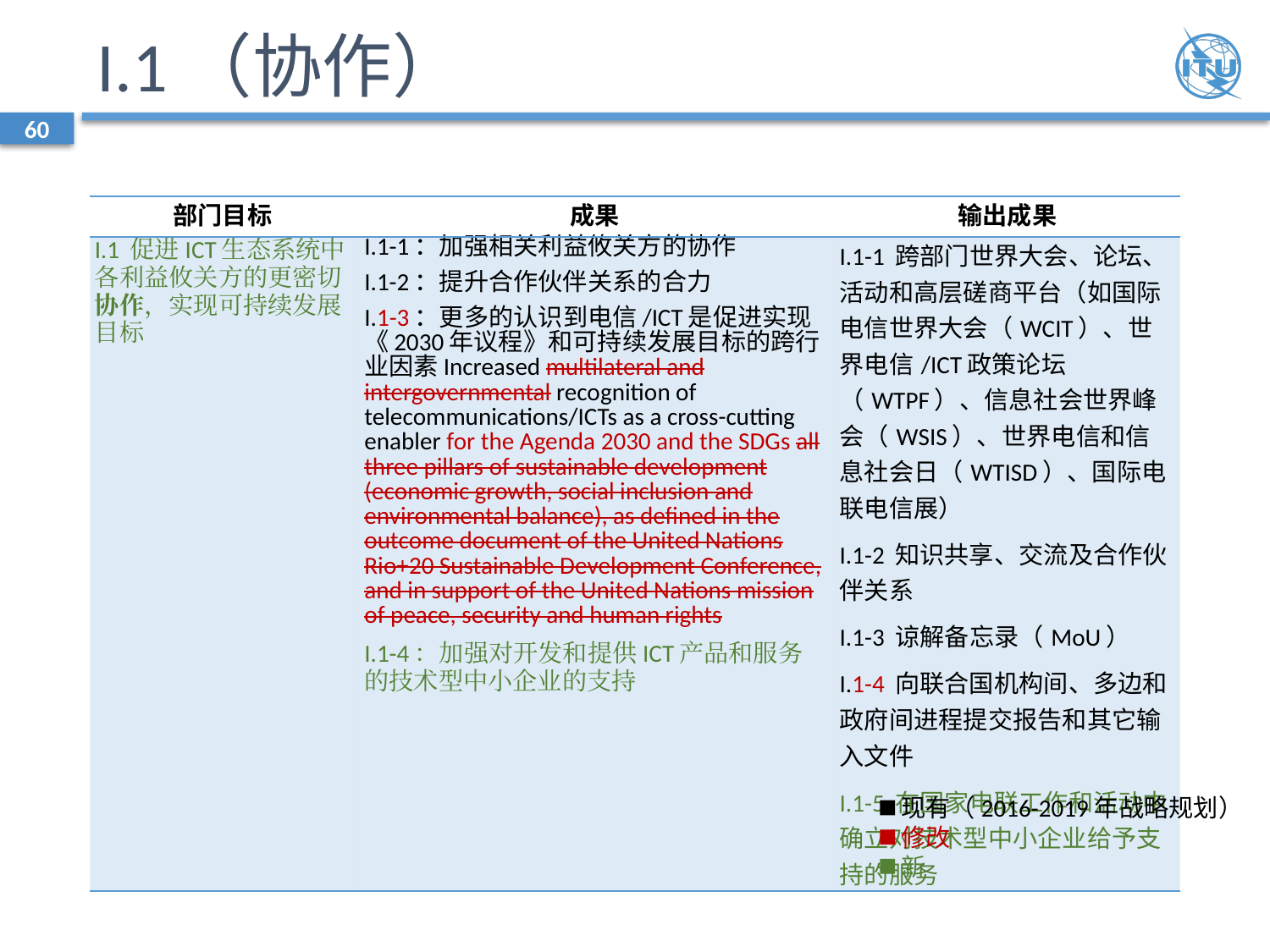

# I.1（协作）
60
| 部门目标 | 成果 | 输出成果 |
| --- | --- | --- |
| I.1 促进ICT生态系统中各利益攸关方的更密切协作，实现可持续发展目标 | I.1-1：加强相关利益攸关方的协作 I.1-2：提升合作伙伴关系的合力 I.1-3：更多的认识到电信/ICT是促进实现《2030年议程》和可持续发展目标的跨行业因素Increased multilateral and intergovernmental recognition of telecommunications/ICTs as a cross-cutting enabler for the Agenda 2030 and the SDGs all three pillars of sustainable development (economic growth, social inclusion and environmental balance), as defined in the outcome document of the United Nations Rio+20 Sustainable Development Conference, and in support of the United Nations mission of peace, security and human rights I.1-4：加强对开发和提供ICT产品和服务的技术型中小企业的支持 | I.1-1 跨部门世界大会、论坛、活动和高层磋商平台（如国际电信世界大会（WCIT）、世界电信/ICT政策论坛（WTPF）、信息社会世界峰会（WSIS）、世界电信和信息社会日（WTISD）、国际电联电信展） I.1-2 知识共享、交流及合作伙伴关系 I.1-3 谅解备忘录（MoU） I.1-4 向联合国机构间、多边和政府间进程提交报告和其它输入文件 I.1-5 在国家电联工作和活动中确立对技术型中小企业给予支持的服务 |
现有（2016-2019年战略规划）
修改
新